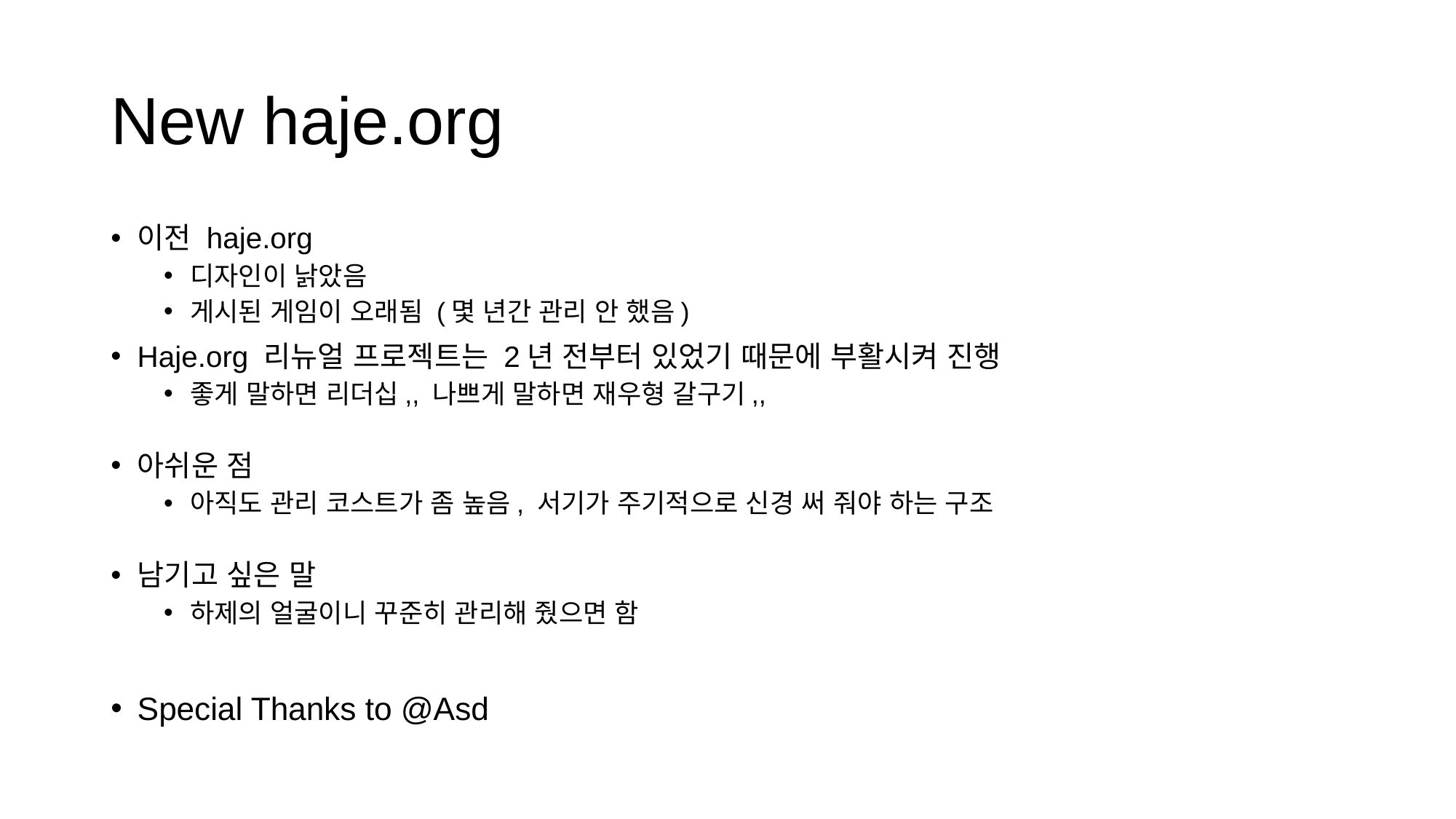

# New haje.org
이전 haje.org
디자인이 낡았음
게시된 게임이 오래됨 (몇 년간 관리 안 했음)
Haje.org 리뉴얼 프로젝트는 2년 전부터 있었기 때문에 부활시켜 진행
좋게 말하면 리더십,, 나쁘게 말하면 재우형 갈구기,,

아쉬운 점
아직도 관리 코스트가 좀 높음, 서기가 주기적으로 신경 써 줘야 하는 구조

남기고 싶은 말
하제의 얼굴이니 꾸준히 관리해 줬으면 함

Special Thanks to @Asd